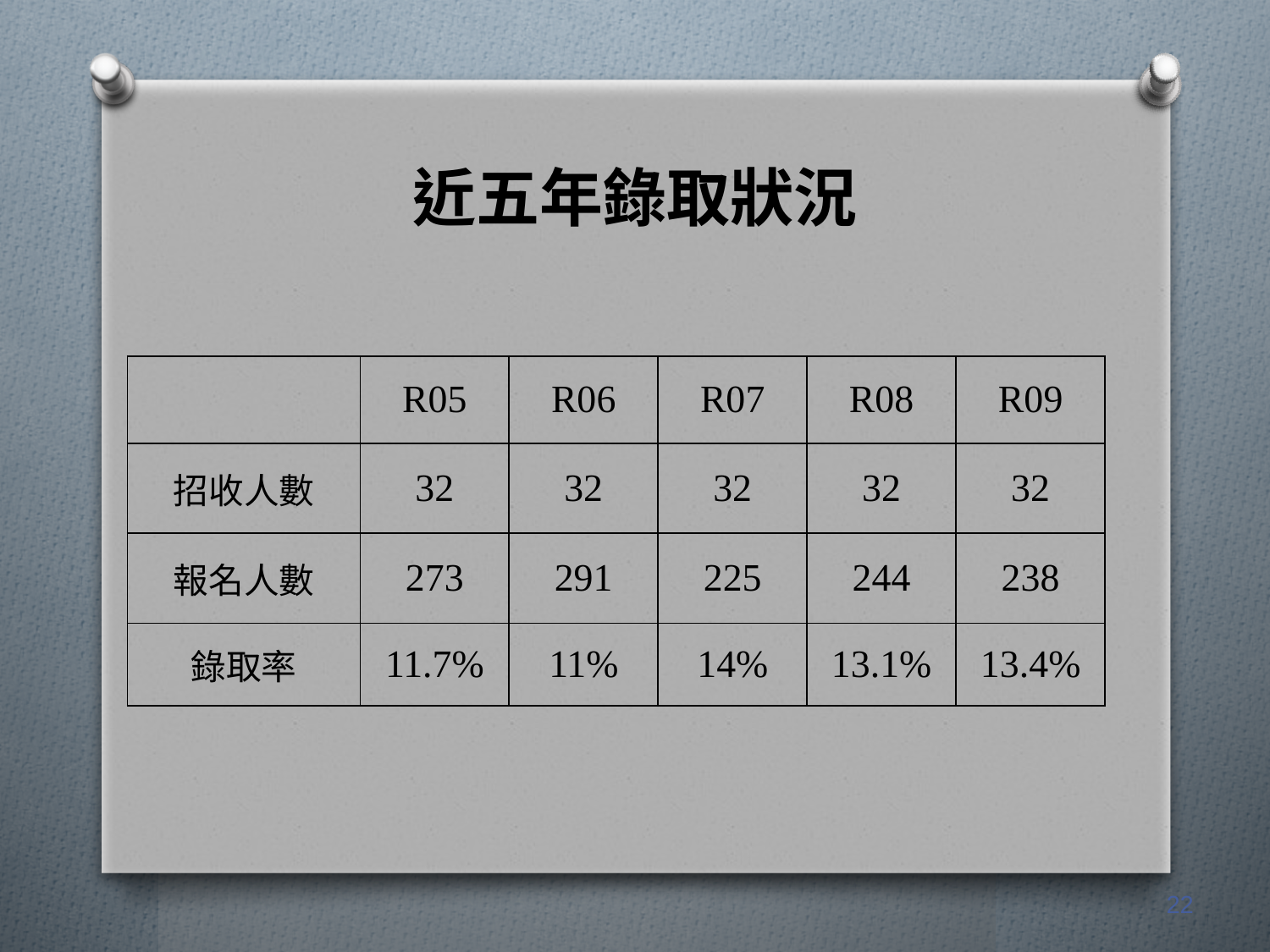

# 近五年錄取狀況
|  | R05 | R06 | R07 | R08 | R09 |
| --- | --- | --- | --- | --- | --- |
| 招收人數 | 32 | 32 | 32 | 32 | 32 |
| 報名人數 | 273 | 291 | 225 | 244 | 238 |
| 錄取率 | 11.7% | 11% | 14% | 13.1% | 13.4% |
22